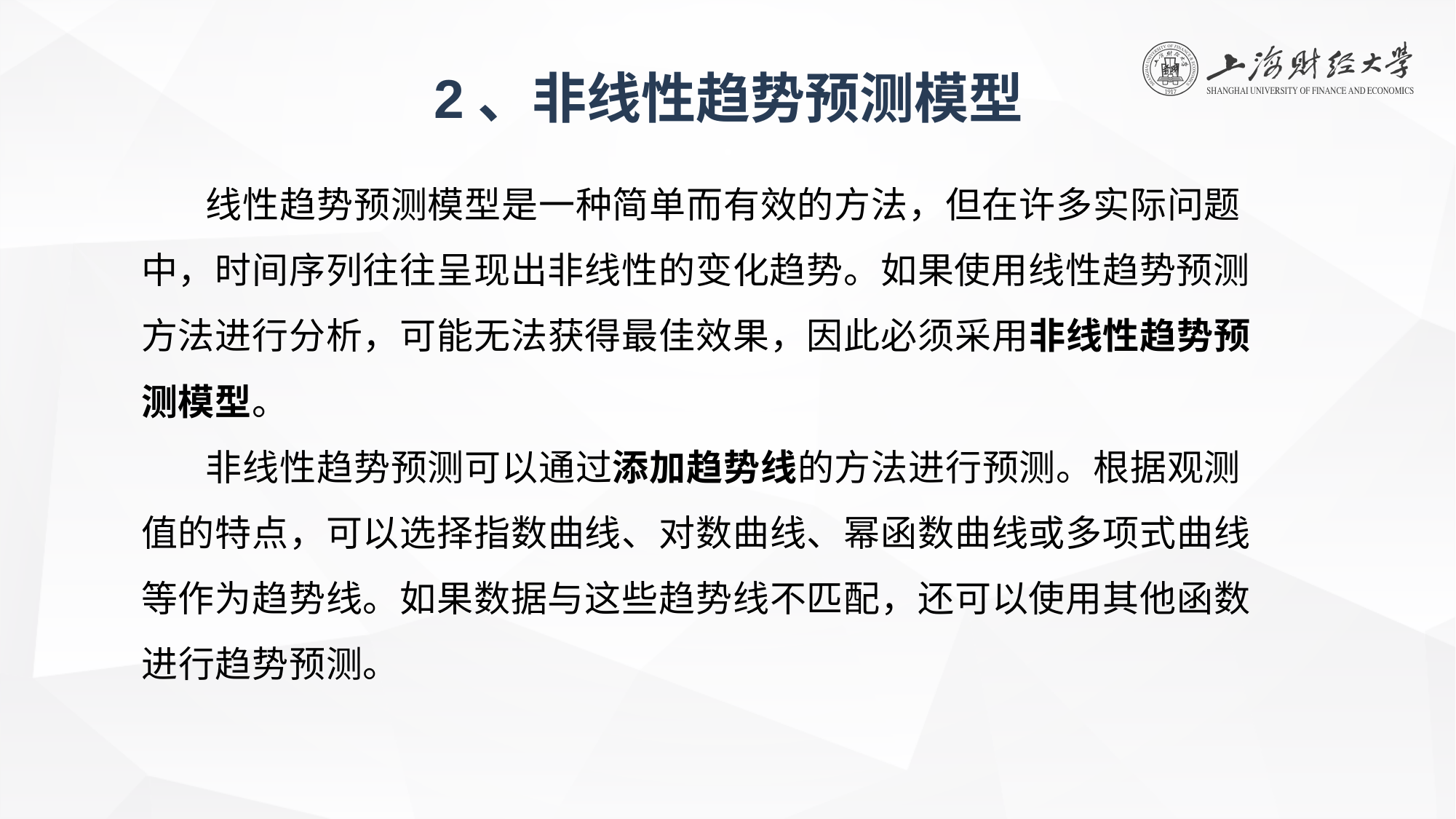

2、非线性趋势预测模型
线性趋势预测模型是一种简单而有效的方法，但在许多实际问题中，时间序列往往呈现出非线性的变化趋势。如果使用线性趋势预测方法进行分析，可能无法获得最佳效果，因此必须采用非线性趋势预测模型。
非线性趋势预测可以通过添加趋势线的方法进行预测。根据观测值的特点，可以选择指数曲线、对数曲线、幂函数曲线或多项式曲线等作为趋势线。如果数据与这些趋势线不匹配，还可以使用其他函数进行趋势预测。